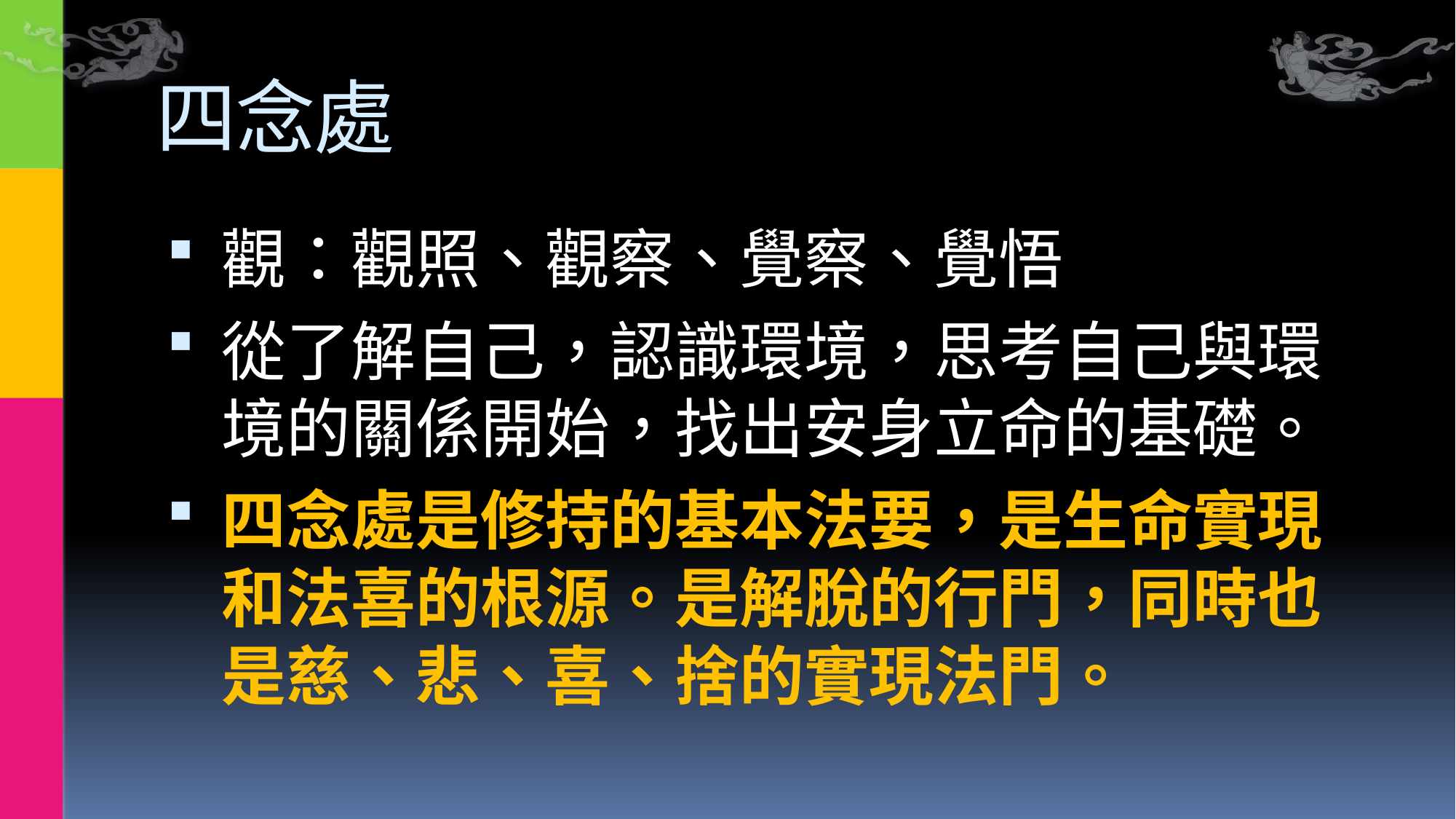

# 四念處
觀：觀照、觀察、覺察、覺悟
從了解自己，認識環境，思考自己與環境的關係開始，找出安身立命的基礎。
四念處是修持的基本法要，是生命實現和法喜的根源。是解脫的行門，同時也是慈、悲、喜、捨的實現法門。